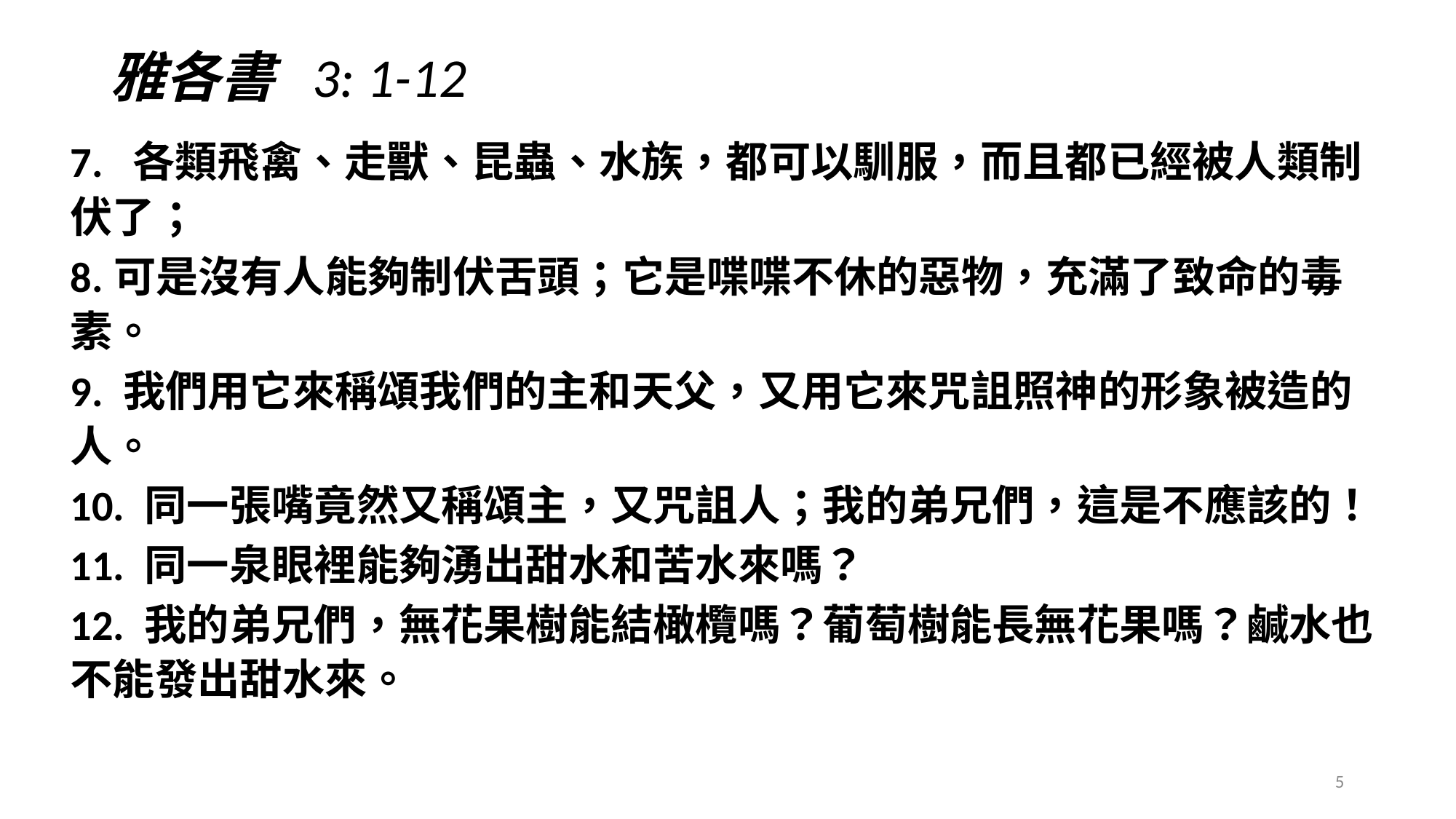

# 雅各書  3: 1-12
7.  各類飛禽、走獸、昆蟲、水族，都可以馴服，而且都已經被人類制伏了；
8.可是沒有人能夠制伏舌頭；它是喋喋不休的惡物，充滿了致命的毒素。
9. 我們用它來稱頌我們的主和天父，又用它來咒詛照神的形象被造的人。
10. 同一張嘴竟然又稱頌主，又咒詛人；我的弟兄們，這是不應該的！
11. 同一泉眼裡能夠湧出甜水和苦水來嗎？
12. 我的弟兄們，無花果樹能結橄欖嗎？葡萄樹能長無花果嗎？鹹水也不能發出甜水來。

5